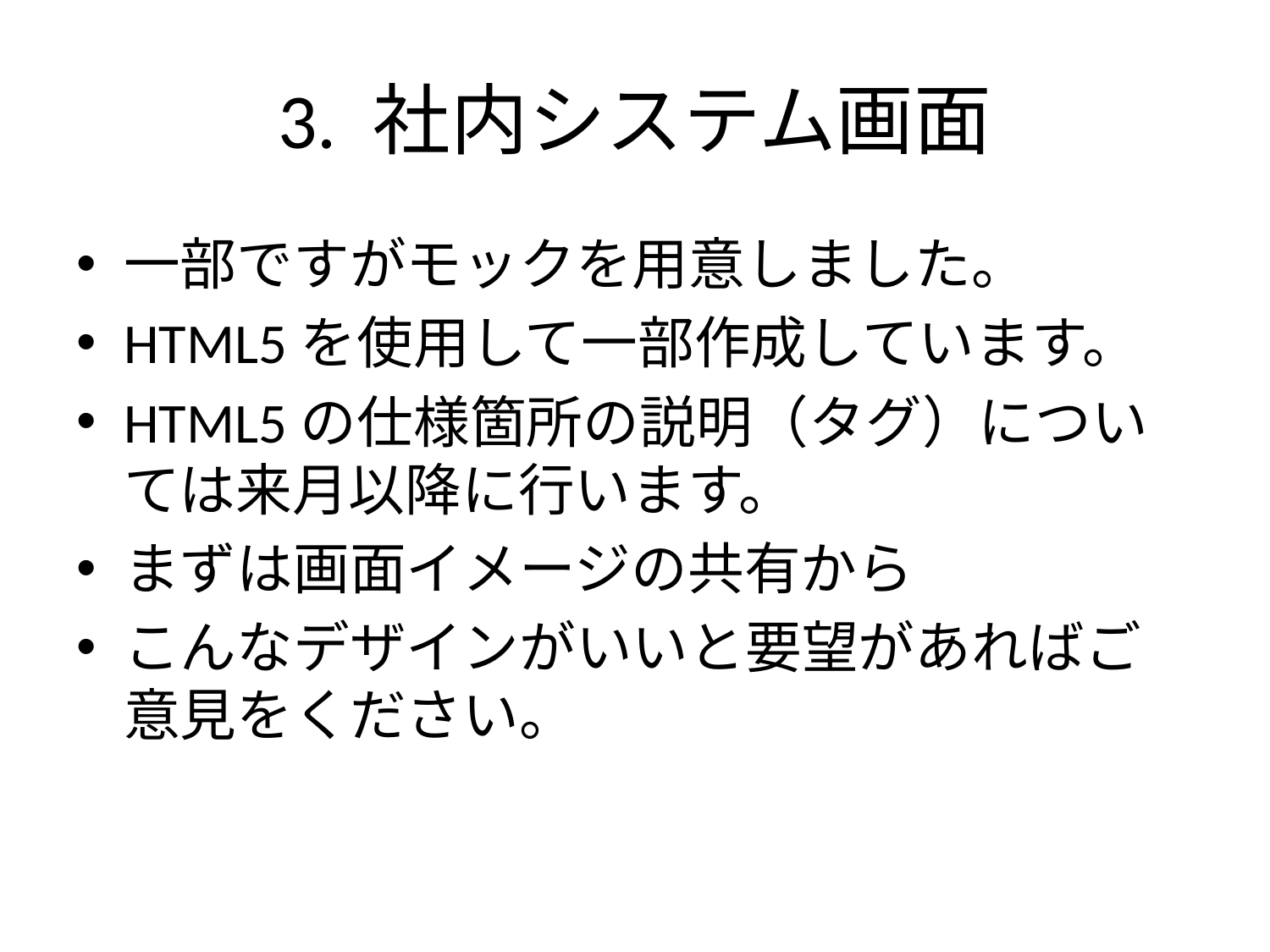

# 3. 社内システム画面
一部ですがモックを用意しました。
HTML5を使用して一部作成しています。
HTML5の仕様箇所の説明（タグ）については来月以降に行います。
まずは画面イメージの共有から
こんなデザインがいいと要望があればご意見をください。